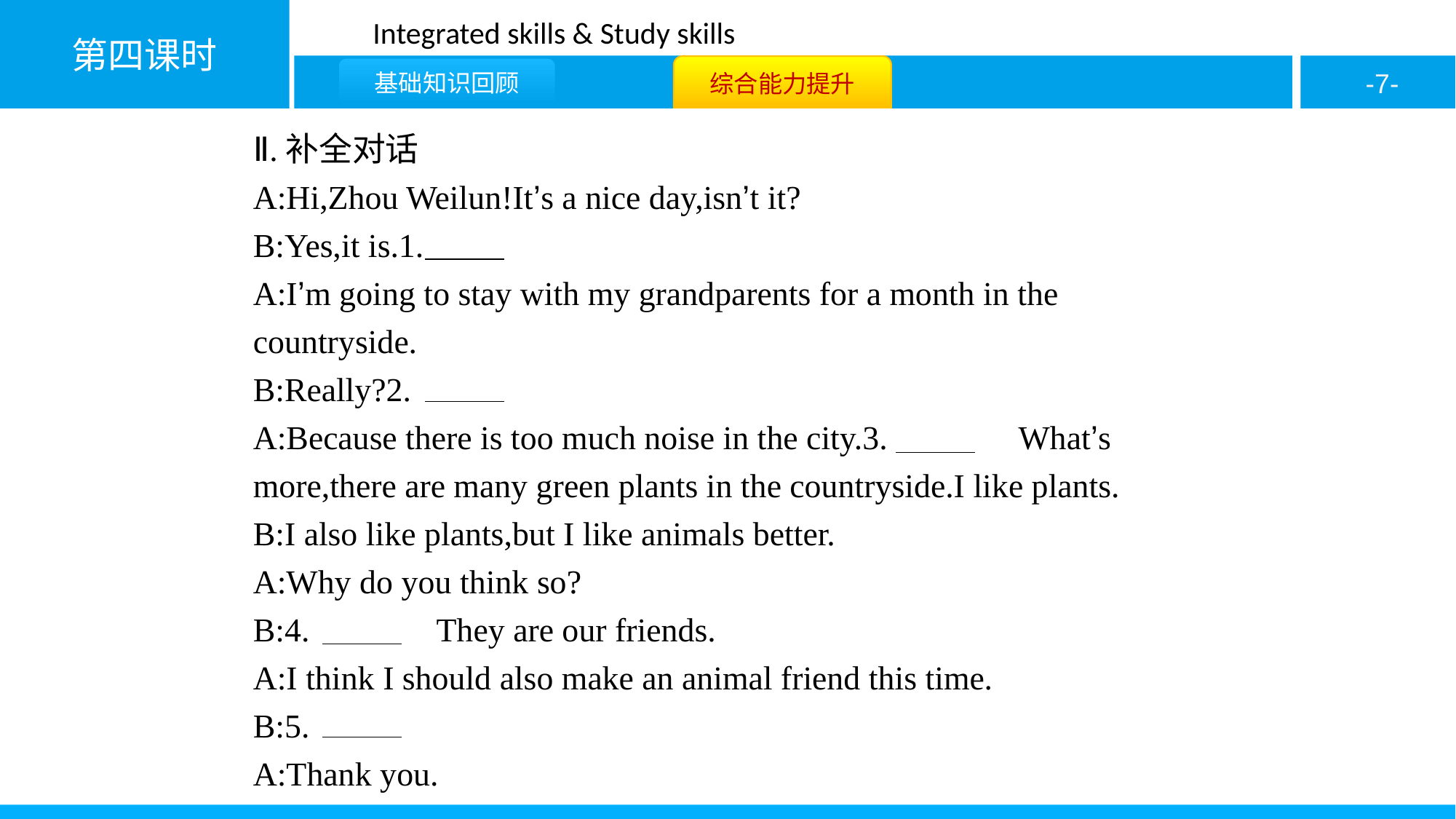

Ⅱ.补全对话
A:Hi,Zhou Weilun!It’s a nice day,isn’t it?
B:Yes,it is.1.　B
A:I’m going to stay with my grandparents for a month in the countryside.
B:Really?2.　F
A:Because there is too much noise in the city.3.　A　 What’s more,there are many green plants in the countryside.I like plants.
B:I also like plants,but I like animals better.
A:Why do you think so?
B:4.　E　 They are our friends.
A:I think I should also make an animal friend this time.
B:5.　D
A:Thank you.